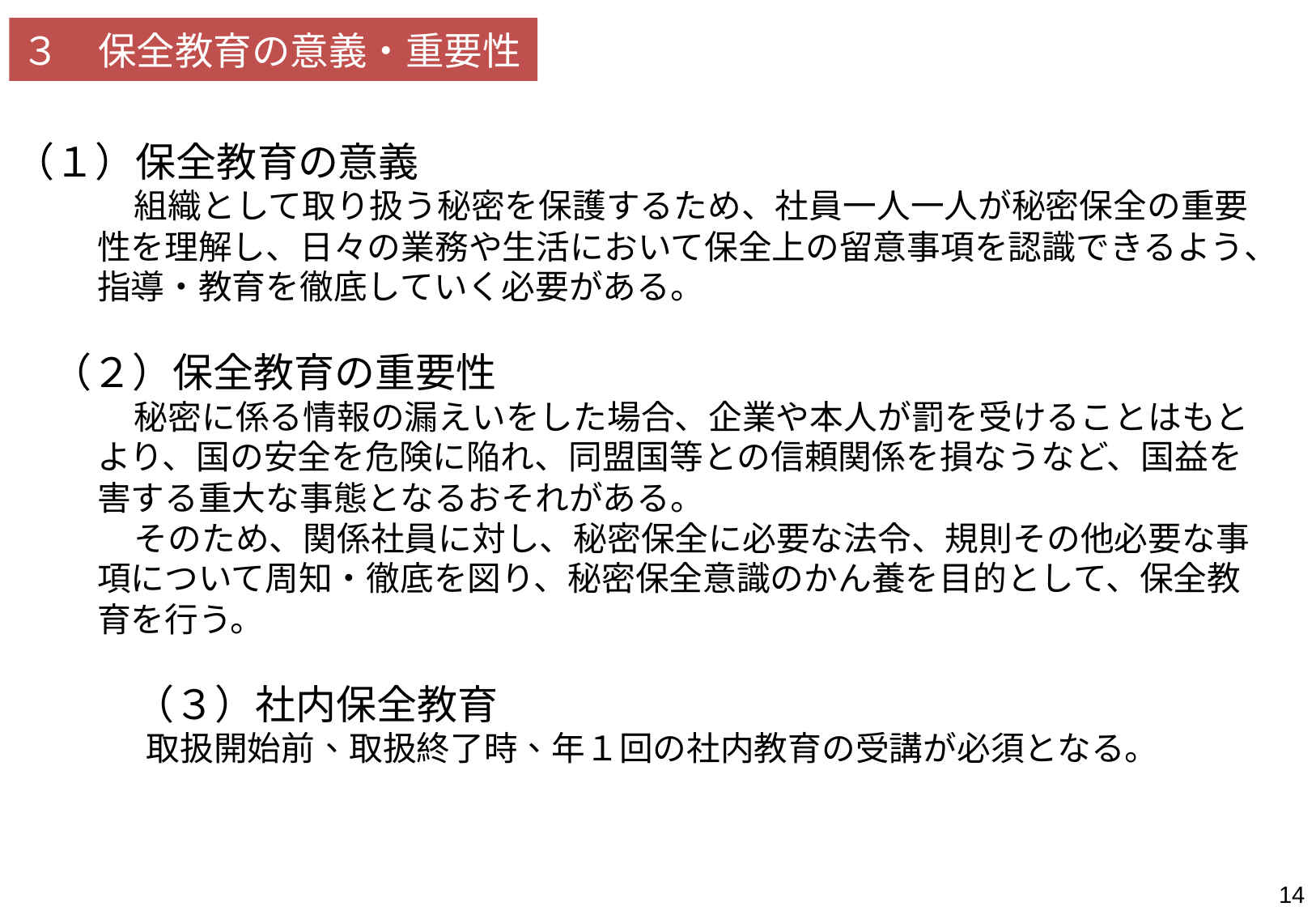

３　保全教育の意義・重要性
（１）保全教育の意義
組織として取り扱う秘密を保護するため、社員一人一人が秘密保全の重要性を理解し、日々の業務や生活において保全上の留意事項を認識できるよう、指導・教育を徹底していく必要がある。

（２）保全教育の重要性
秘密に係る情報の漏えいをした場合、企業や本人が罰を受けることはもとより、国の安全を危険に陥れ、同盟国等との信頼関係を損なうなど、国益を害する重大な事態となるおそれがある。
そのため、関係社員に対し、秘密保全に必要な法令、規則その他必要な事項について周知・徹底を図り、秘密保全意識のかん養を目的として、保全教育を行う。

（３）社内保全教育
　取扱開始前、取扱終了時、年１回の社内教育の受講が必須となる。

| 26 | 保全教育の意義・重要性（秘密保全意識の涵養を含む。）が記載されているか。 |
| --- | --- |
14